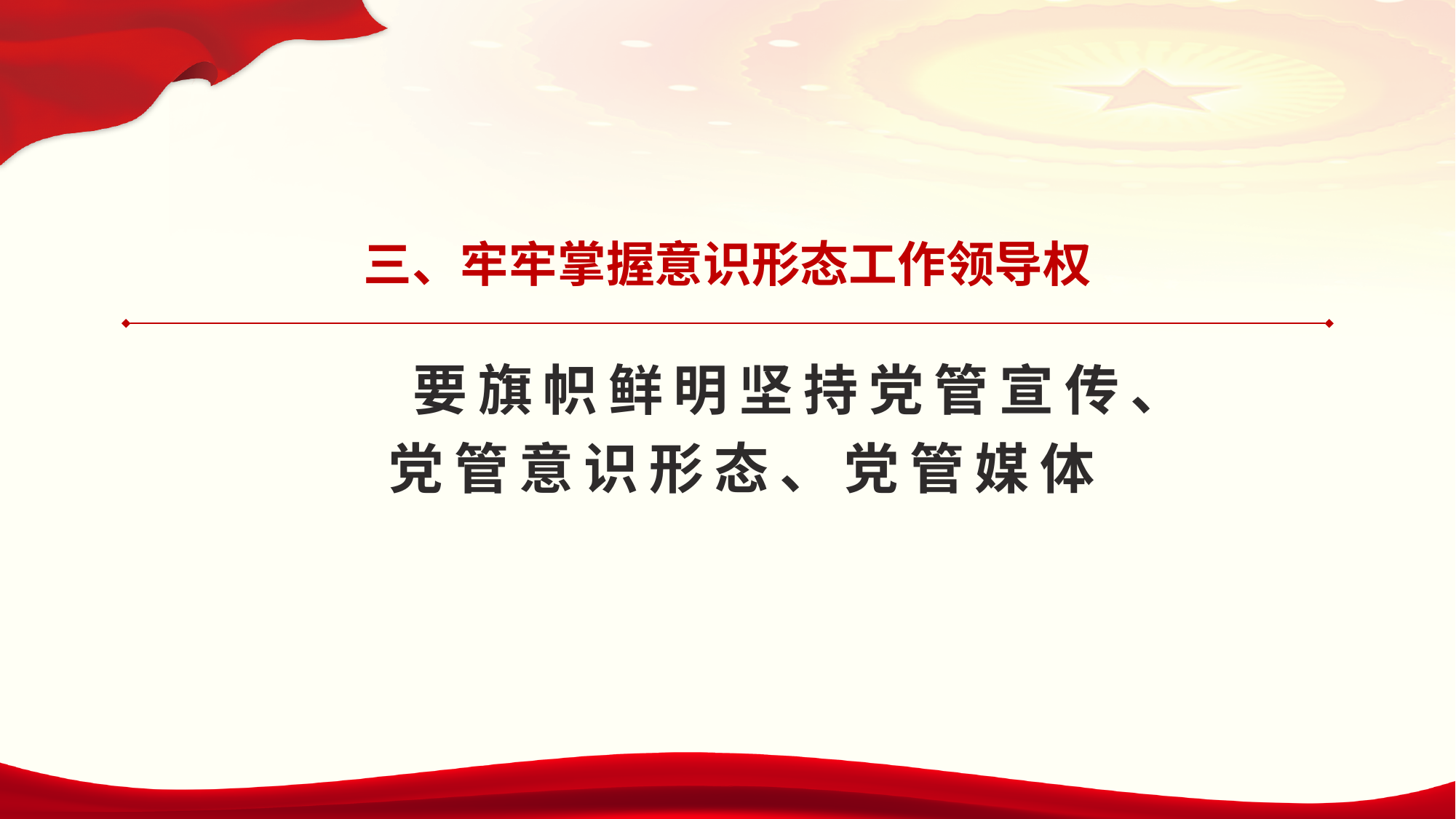

三、牢牢掌握意识形态工作领导权
  要旗帜鲜明坚持党管宣传、党管意识形态、党管媒体